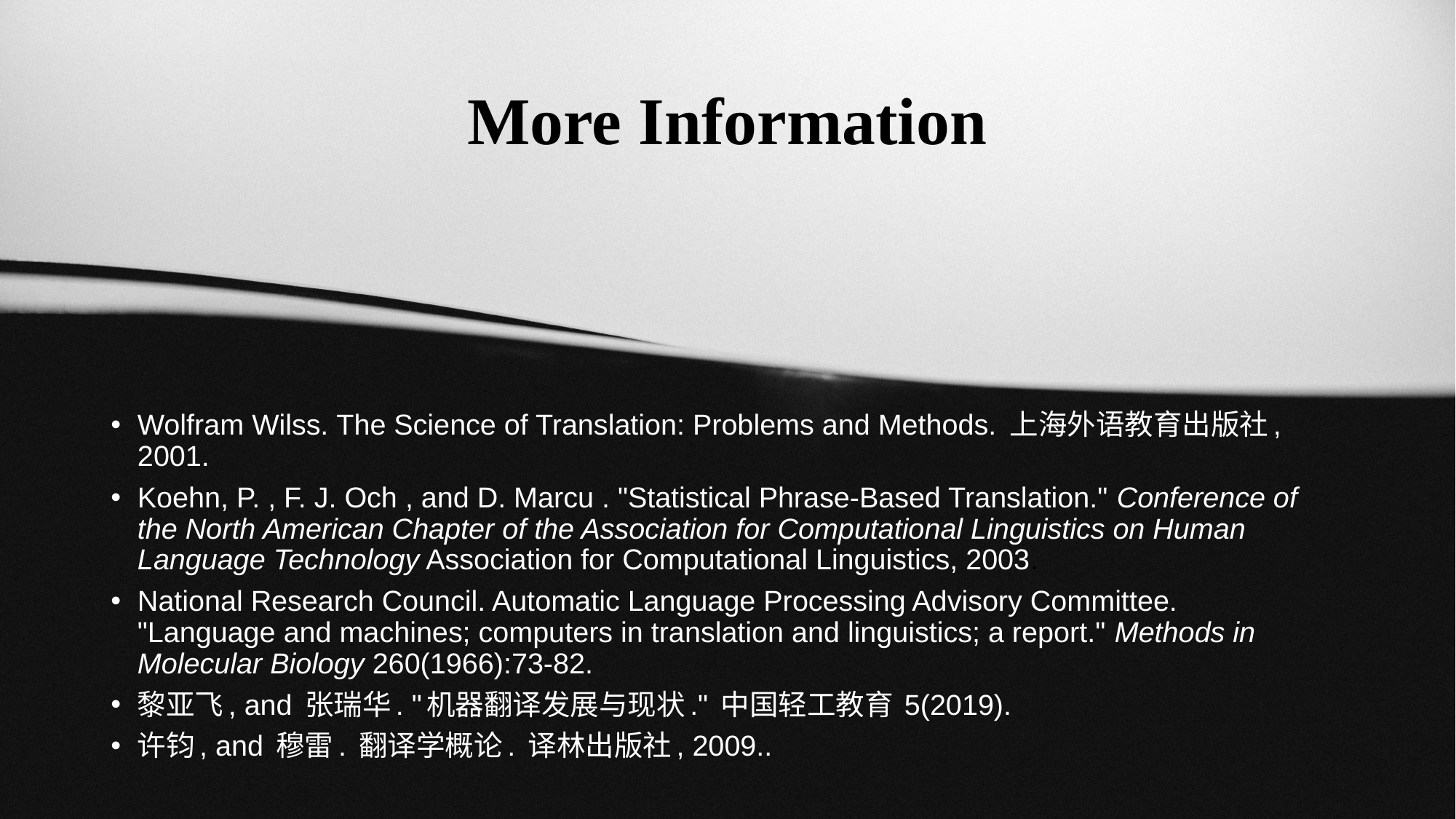

# More Information
Wolfram Wilss. The Science of Translation: Problems and Methods. 上海外语教育出版社, 2001.
Koehn, P. , F. J. Och , and D. Marcu . "Statistical Phrase-Based Translation." Conference of the North American Chapter of the Association for Computational Linguistics on Human Language Technology Association for Computational Linguistics, 2003.
National Research Council. Automatic Language Processing Advisory Committee. "Language and machines; computers in translation and linguistics; a report." Methods in Molecular Biology 260(1966):73-82.
黎亚飞, and 张瑞华. "机器翻译发展与现状." 中国轻工教育 5(2019).
许钧, and 穆雷. 翻译学概论. 译林出版社, 2009..